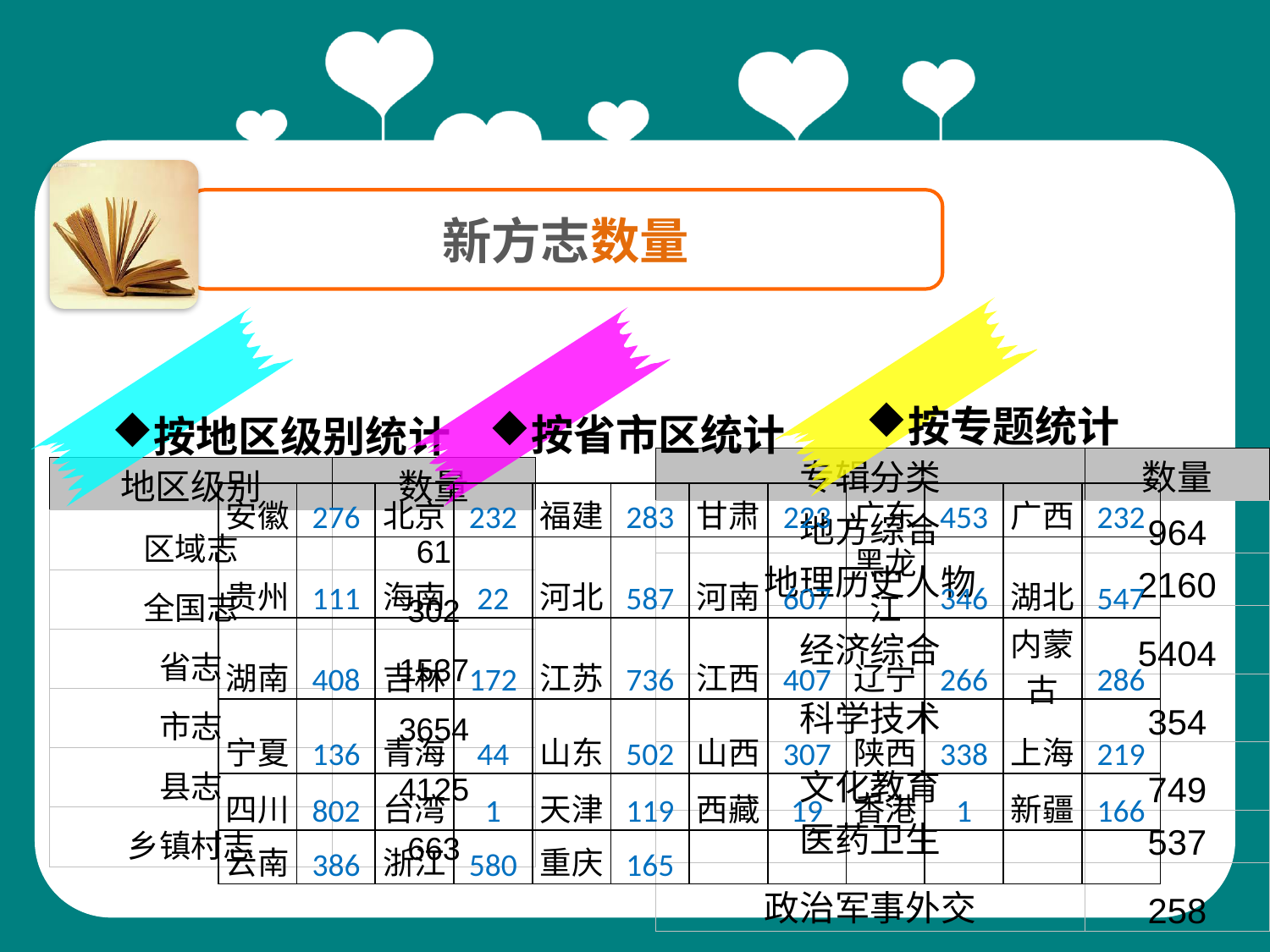

新方志数量

按地区级别统计

按专题统计
按省市区统计
| 专辑分类 | 数量 |
| --- | --- |
| 地方综合 | 964 |
| 地理历史人物 | 2160 |
| 经济综合 | 5404 |
| 科学技术 | 354 |
| 文化教育 | 749 |
| 医药卫生 | 537 |
| 政治军事外交 | 258 |
| 地区级别 | 数量 |
| --- | --- |
| 区域志 | 61 |
| 全国志 | 302 |
| 省志 | 1537 |
| 市志 | 3654 |
| 县志 | 4125 |
| 乡镇村志 | 663 |
| 安徽 | 276 | 北京 | 232 | 福建 | 283 | 甘肃 | 223 | 广东 | 453 | 广西 | 232 |
| --- | --- | --- | --- | --- | --- | --- | --- | --- | --- | --- | --- |
| 贵州 | 111 | 海南 | 22 | 河北 | 587 | 河南 | 607 | 黑龙江 | 346 | 湖北 | 547 |
| 湖南 | 408 | 吉林 | 172 | 江苏 | 736 | 江西 | 407 | 辽宁 | 266 | 内蒙古 | 286 |
| 宁夏 | 136 | 青海 | 44 | 山东 | 502 | 山西 | 307 | 陕西 | 338 | 上海 | 219 |
| 四川 | 802 | 台湾 | 1 | 天津 | 119 | 西藏 | 19 | 香港 | 1 | 新疆 | 166 |
| 云南 | 386 | 浙江 | 580 | 重庆 | 165 |  |  |  |  |  |  |